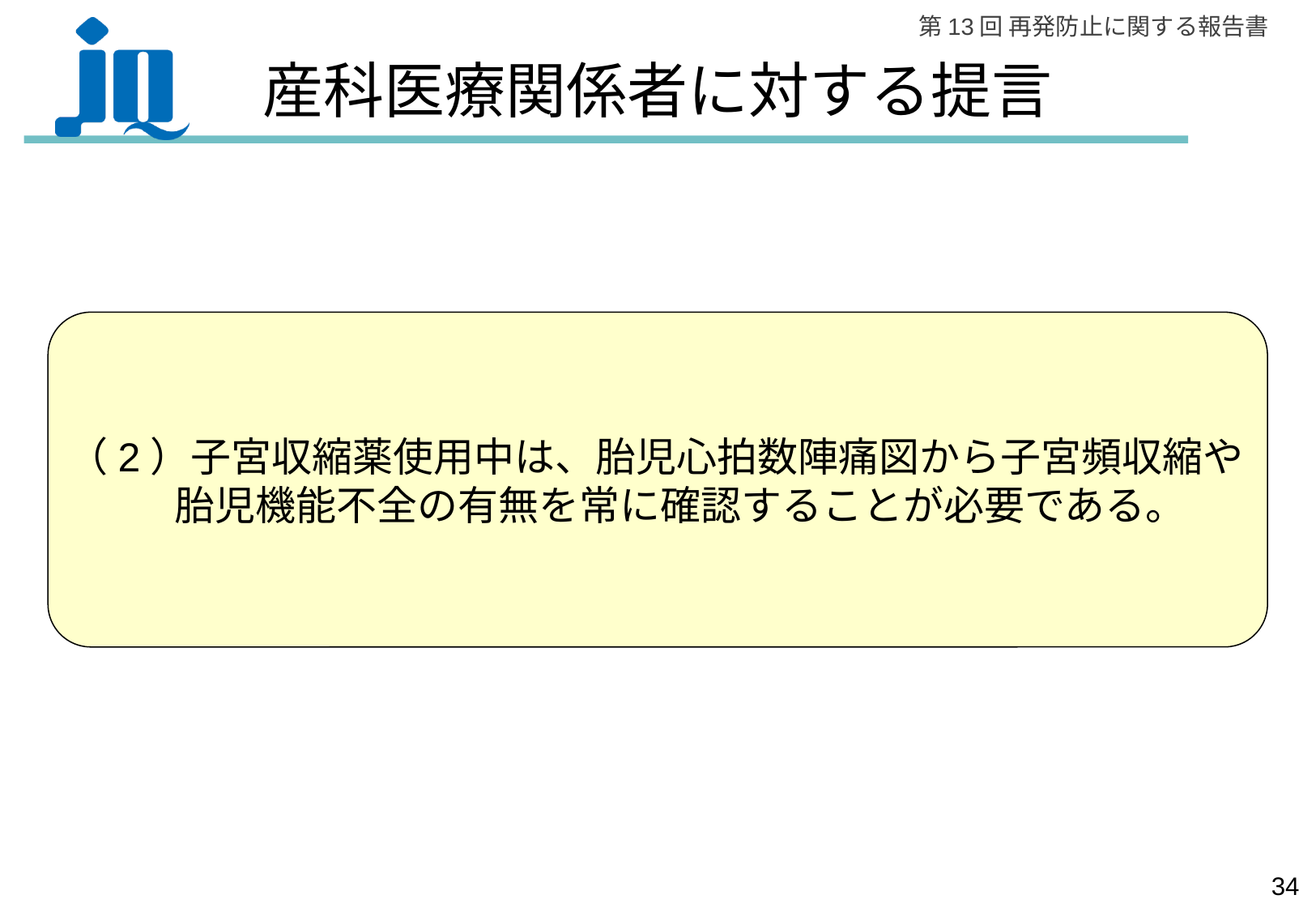

# 産科医療関係者に対する提言
（2）子宮収縮薬使用中は、胎児心拍数陣痛図から子宮頻収縮や胎児機能不全の有無を常に確認することが必要である。
34